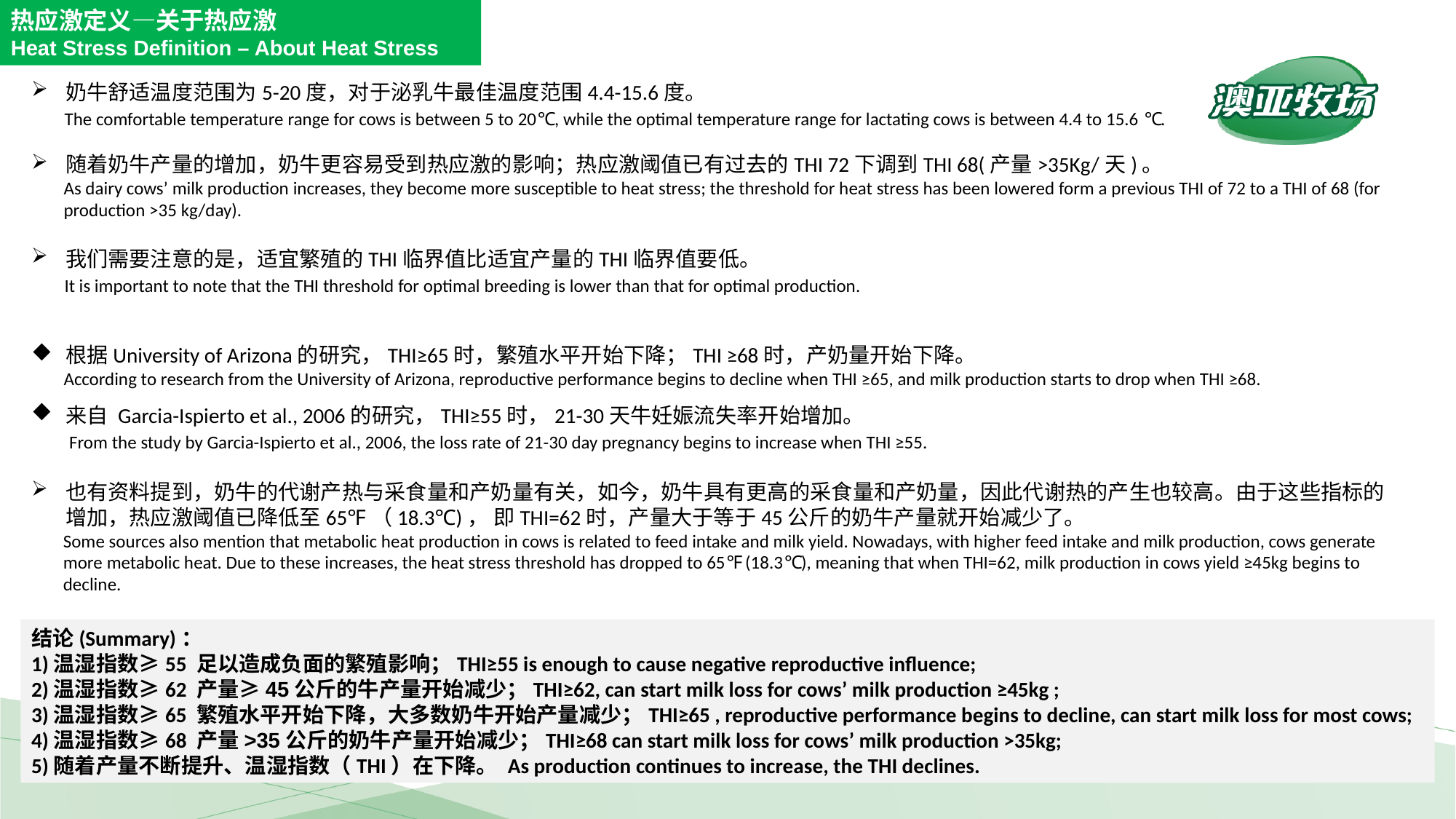

热应激定义—关于热应激
Heat Stress Definition – About Heat Stress
奶牛舒适温度范围为5-20度，对于泌乳牛最佳温度范围4.4-15.6度。
       The comfortable temperature range for cows is between 5 to 20℃, while the optimal temperature range for lactating cows is between 4.4 to 15.6 ℃.

随着奶牛产量的增加，奶牛更容易受到热应激的影响；热应激阈值已有过去的THI 72下调到THI 68(产量>35Kg/天)。
As dairy cows’ milk production increases, they become more susceptible to heat stress; the threshold for heat stress has been lowered form a previous THI of 72 to a THI of 68 (for production >35 kg/day).

我们需要注意的是，适宜繁殖的THI临界值比适宜产量的THI临界值要低。
       It is important to note that the THI threshold for optimal breeding is lower than that for optimal production.

根据University of Arizona的研究，THI≥65时，繁殖水平开始下降；THI ≥68时，产奶量开始下降。
According to research from the University of Arizona, reproductive performance begins to decline when THI ≥65, and milk production starts to drop when THI ≥68.
来自 Garcia-Ispierto et al., 2006的研究，THI≥55时，21-30天牛妊娠流失率开始增加。
        From the study by Garcia-Ispierto et al., 2006, the loss rate of 21-30 day pregnancy begins to increase when THI ≥55.

也有资料提到，奶牛的代谢产热与采食量和产奶量有关，如今，奶牛具有更高的采食量和产奶量，因此代谢热的产生也较高。由于这些指标的增加，热应激阈值已降低至65℉（18.3℃)， 即THI=62时，产量大于等于45公斤的奶牛产量就开始减少了。
Some sources also mention that metabolic heat production in cows is related to feed intake and milk yield. Nowadays, with higher feed intake and milk production, cows generate more metabolic heat. Due to these increases, the heat stress threshold has dropped to 65℉ (18.3℃), meaning that when THI=62, milk production in cows yield ≥45kg begins to decline.

结论(Summary)：
1)温湿指数≥55 足以造成负面的繁殖影响；THI≥55 is enough to cause negative reproductive influence;
2)温湿指数≥62 产量≥45公斤的牛产量开始减少；THI≥62, can start milk loss for cows’ milk production ≥45kg ;
3)温湿指数≥65 繁殖水平开始下降，大多数奶牛开始产量减少；THI≥65 , reproductive performance begins to decline, can start milk loss for most cows;
4)温湿指数≥68 产量>35公斤的奶牛产量开始减少；THI≥68 can start milk loss for cows’ milk production >35kg;
5)随着产量不断提升、温湿指数（THI）在下降。 As production continues to increase, the THI declines.